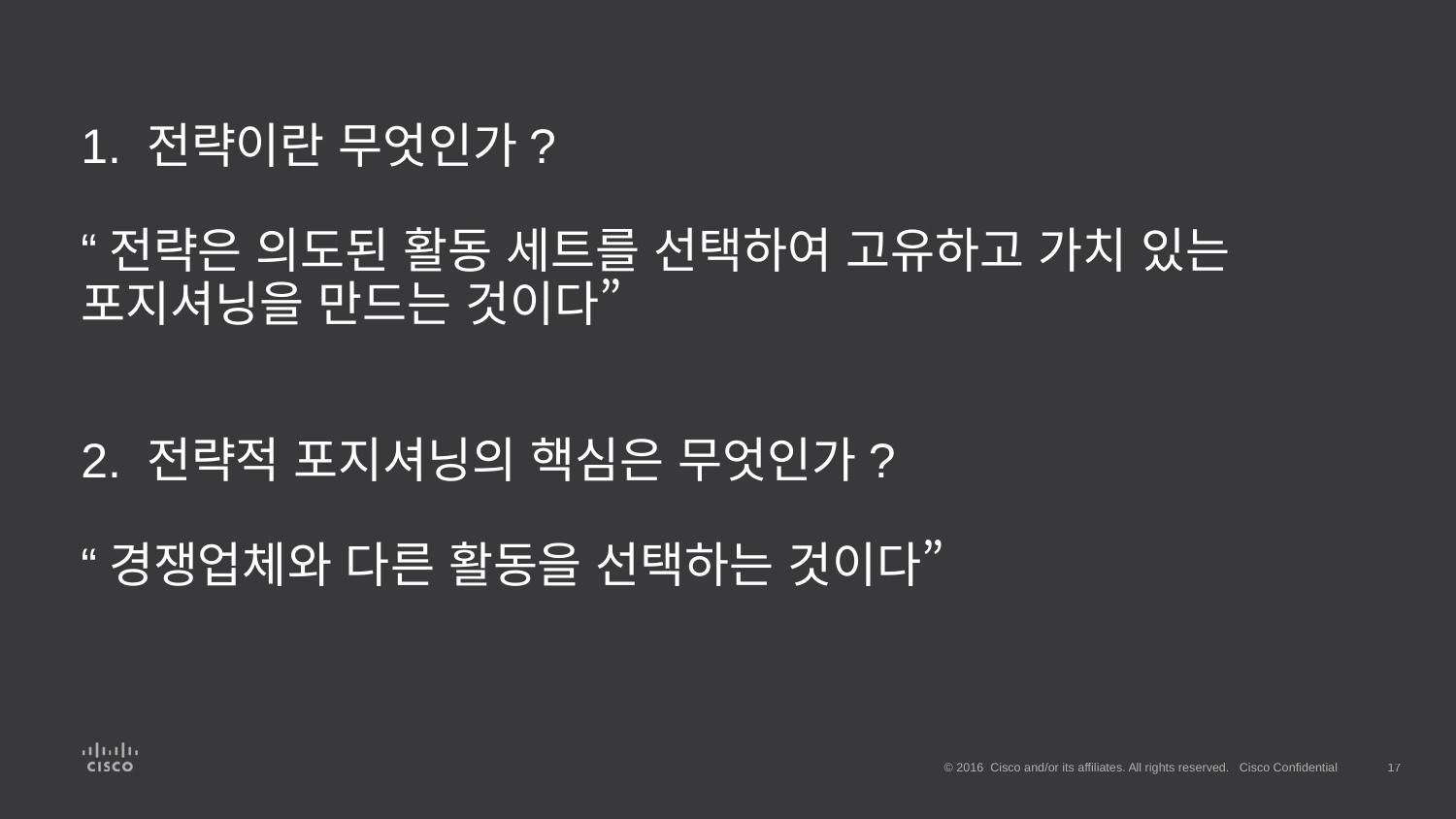

# 1. 전략이란 무엇인가? “전략은 의도된 활동 세트를 선택하여 고유하고 가치 있는 포지셔닝을 만드는 것이다” 2. 전략적 포지셔닝의 핵심은 무엇인가? “경쟁업체와 다른 활동을 선택하는 것이다”